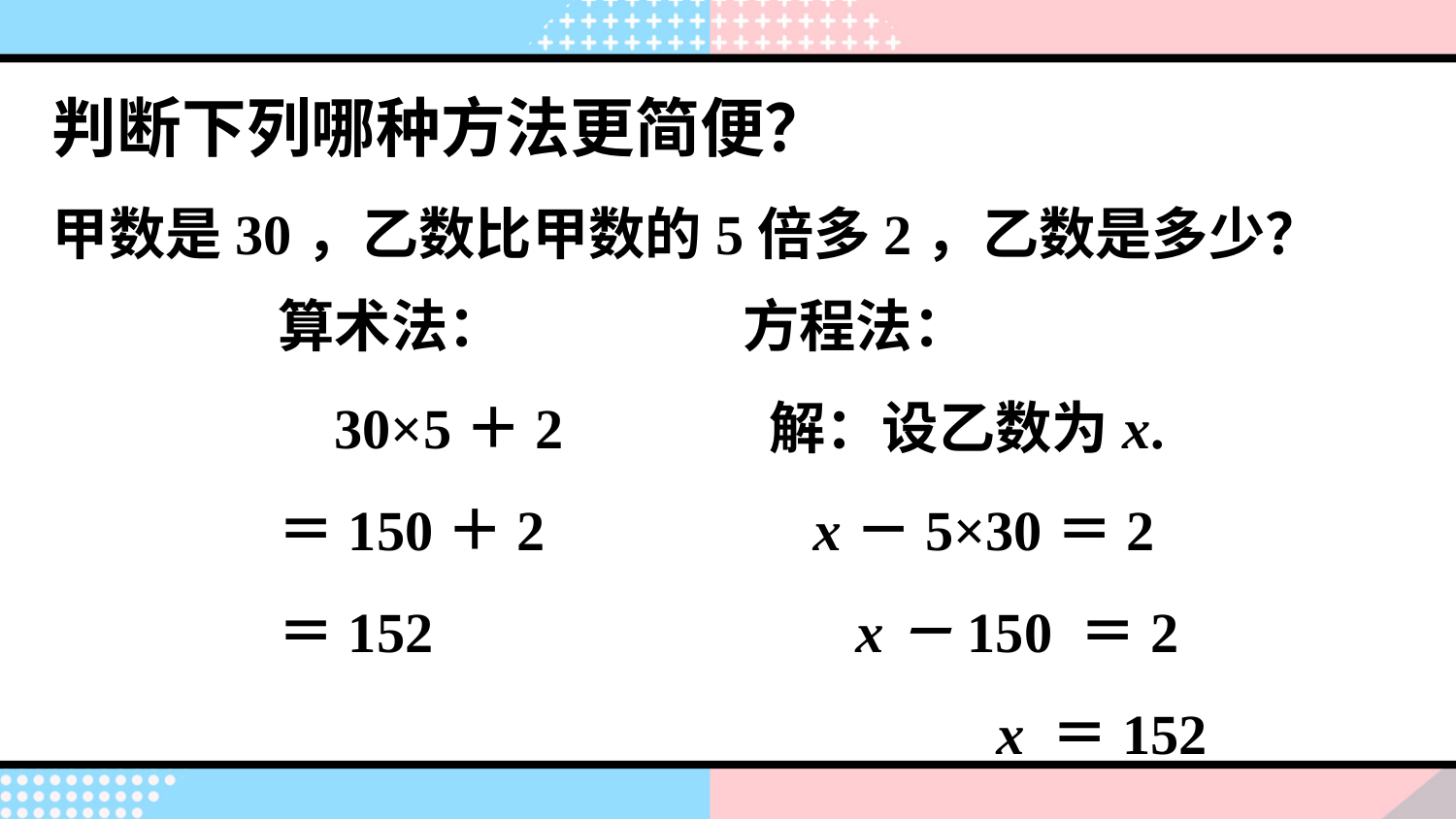

判断下列哪种方法更简便？
甲数是30，乙数比甲数的5倍多2，乙数是多少？
算术法：
    30×5＋2
＝150＋2
＝152
方程法：
 解：设乙数为x.
     x－5×30＝2
        x－150 ＝2
                  x ＝152